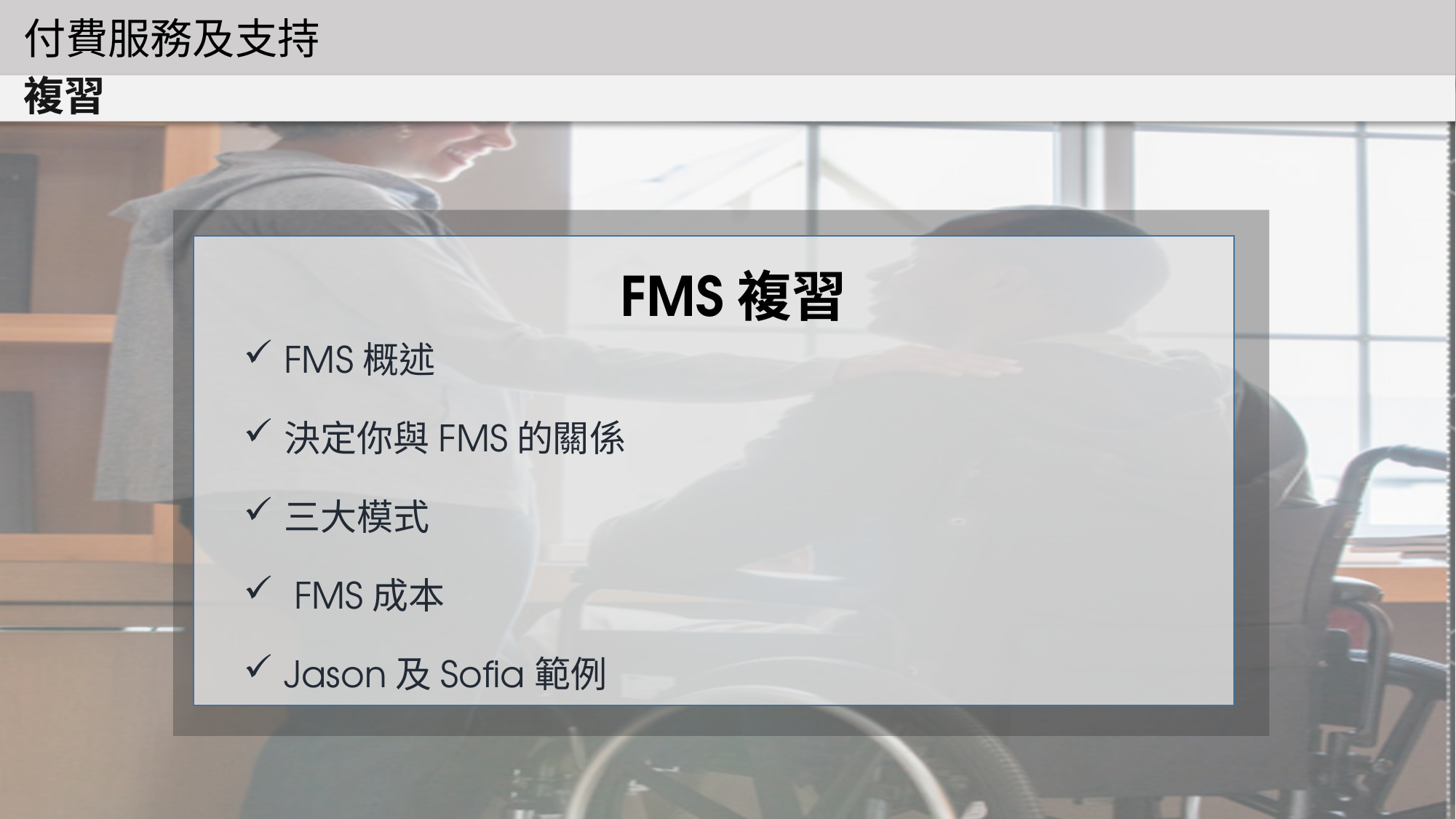

付費服務及支持

複習

FMS複習

FMS概述

決定你與FMS的關係

三大模式

 FMS成本

Jason及Sofia範例